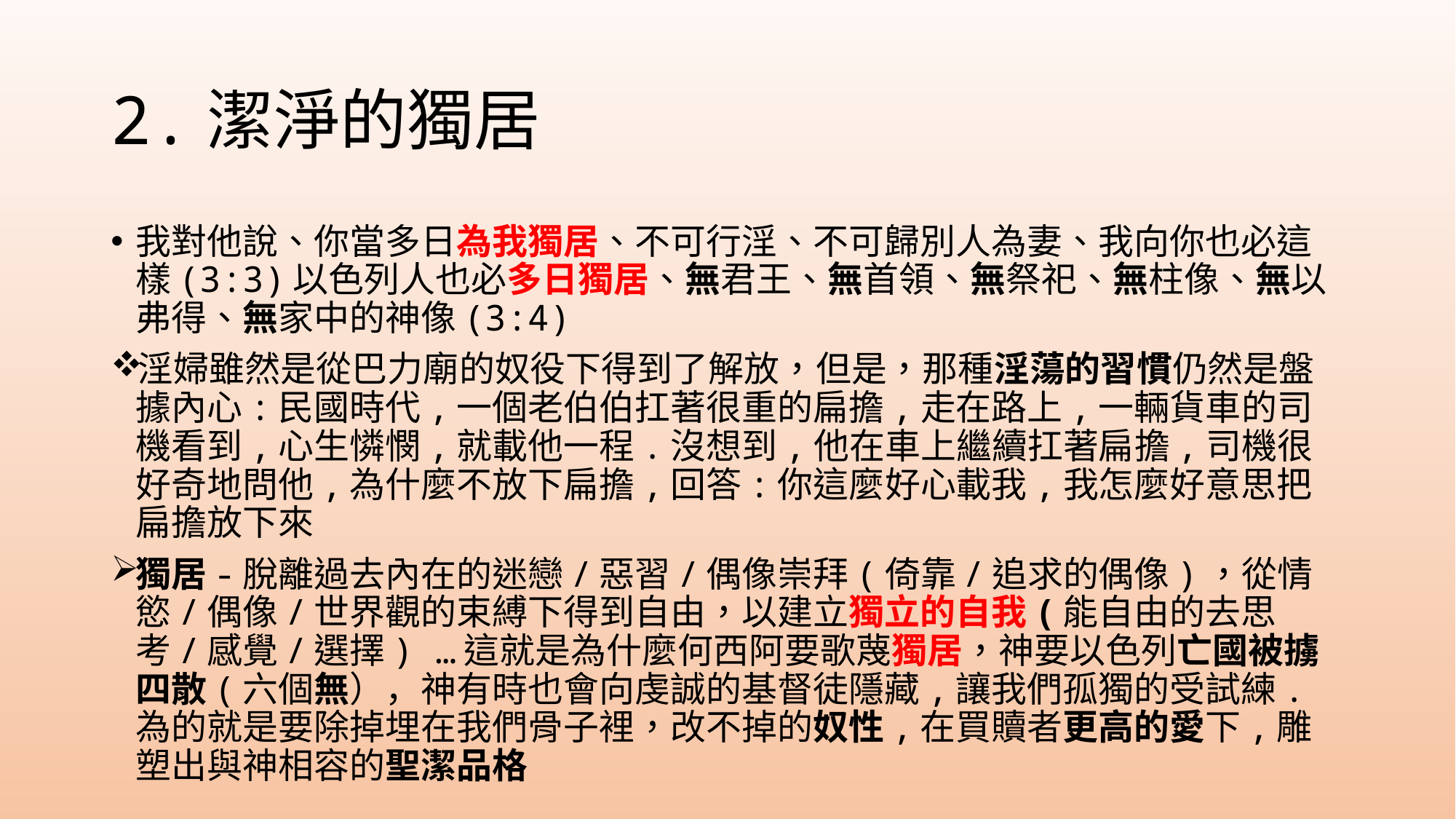

# 2.潔淨的獨居
我對他說、你當多日為我獨居、不可行淫、不可歸別人為妻、我向你也必這樣(3:3)以色列人也必多日獨居、無君王、無首領、無祭祀、無柱像、無以弗得、無家中的神像(3:4)
淫婦雖然是從巴力廟的奴役下得到了解放，但是，那種淫蕩的習慣仍然是盤據內心:民國時代,一個老伯伯扛著很重的扁擔,走在路上,一輛貨車的司機看到,心生憐憫,就載他一程.沒想到,他在車上繼續扛著扁擔,司機很好奇地問他,為什麼不放下扁擔,回答:你這麼好心載我,我怎麼好意思把扁擔放下來
獨居-脫離過去內在的迷戀/惡習/偶像崇拜(倚靠/追求的偶像)，從情慾/偶像/世界觀的束縛下得到自由，以建立獨立的自我(能自由的去思考/感覺/選擇) …這就是為什麼何西阿要歌蔑獨居，神要以色列亡國被擄四散(六個無），神有時也會向虔誠的基督徒隱藏,讓我們孤獨的受試練.為的就是要除掉埋在我們骨子裡，改不掉的奴性,在買贖者更高的愛下,雕塑出與神相容的聖潔品格